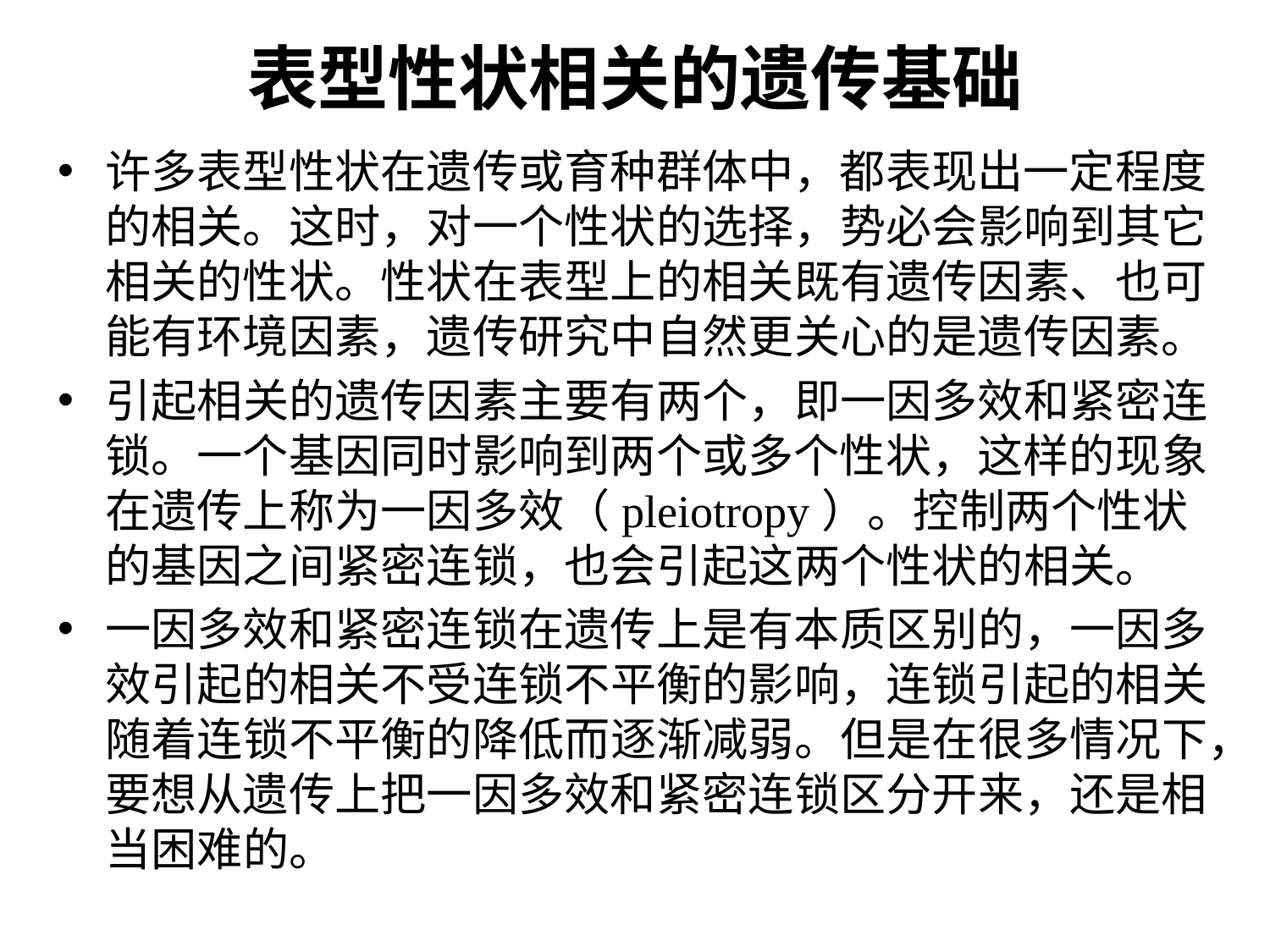

# 表型性状相关的遗传基础
许多表型性状在遗传或育种群体中，都表现出一定程度的相关。这时，对一个性状的选择，势必会影响到其它相关的性状。性状在表型上的相关既有遗传因素、也可能有环境因素，遗传研究中自然更关心的是遗传因素。
引起相关的遗传因素主要有两个，即一因多效和紧密连锁。一个基因同时影响到两个或多个性状，这样的现象在遗传上称为一因多效（pleiotropy）。控制两个性状的基因之间紧密连锁，也会引起这两个性状的相关。
一因多效和紧密连锁在遗传上是有本质区别的，一因多效引起的相关不受连锁不平衡的影响，连锁引起的相关随着连锁不平衡的降低而逐渐减弱。但是在很多情况下，要想从遗传上把一因多效和紧密连锁区分开来，还是相当困难的。